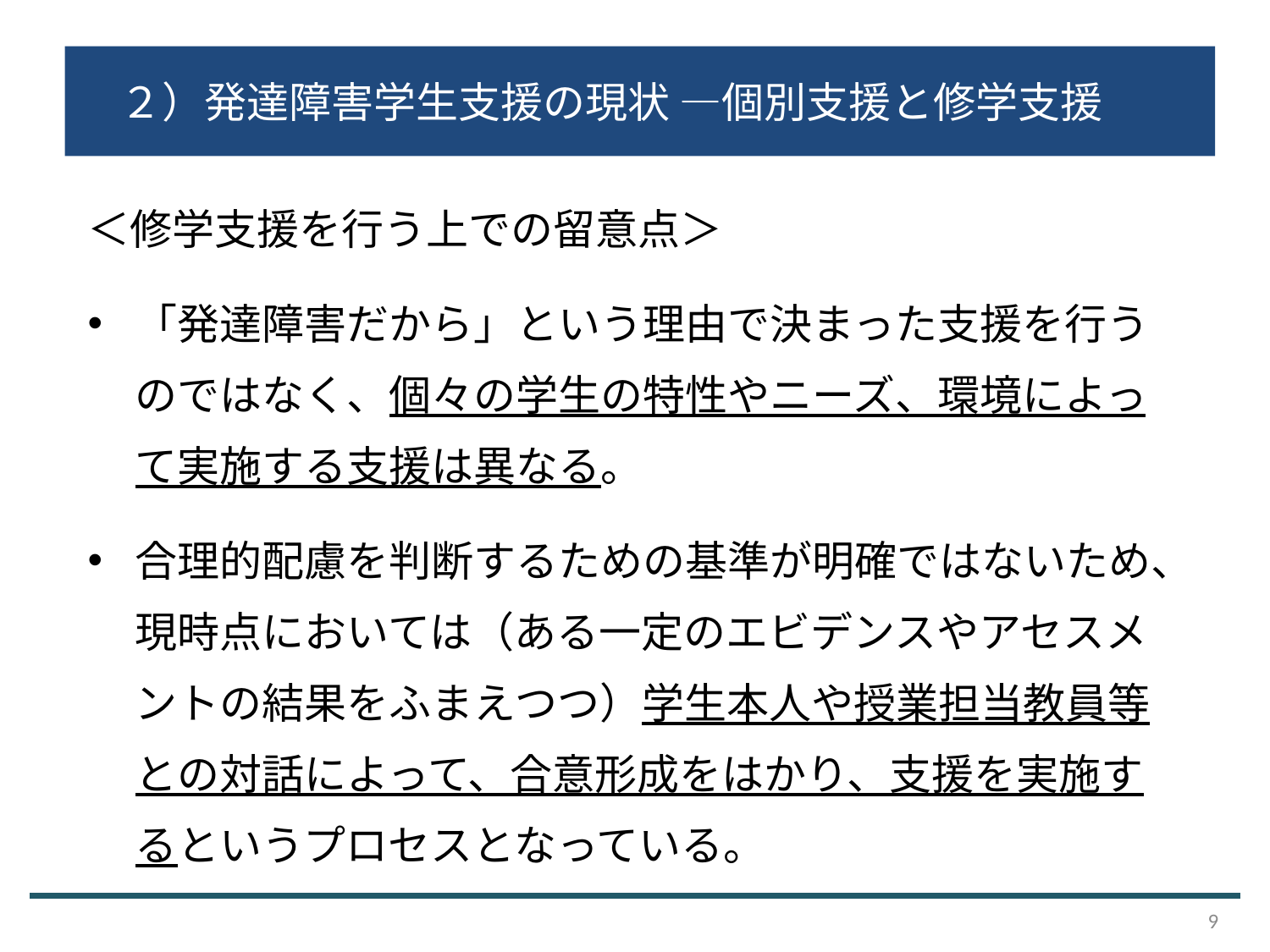

２）発達障害学生支援の現状 —個別支援と修学支援
＜修学支援を行う上での留意点＞

「発達障害だから」という理由で決まった支援を行うのではなく、個々の学生の特性やニーズ、環境によって実施する支援は異なる。

合理的配慮を判断するための基準が明確ではないため、現時点においては（ある一定のエビデンスやアセスメントの結果をふまえつつ）学生本人や授業担当教員等との対話によって、合意形成をはかり、支援を実施するというプロセスとなっている。
9